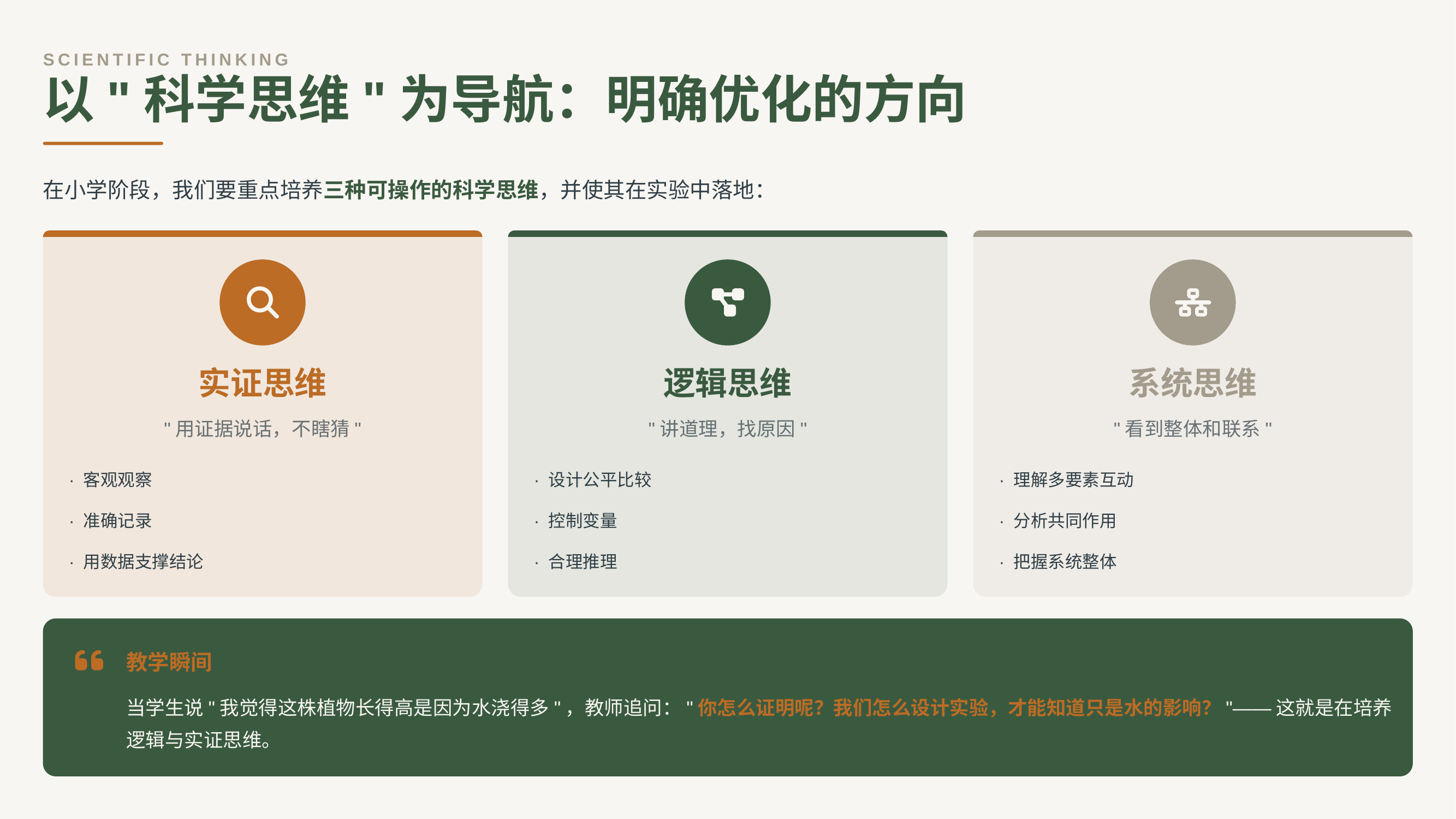

SCIENTIFIC THINKING
以"科学思维"为导航：明确优化的方向

在小学阶段，我们要重点培养三种可操作的科学思维，并使其在实验中落地：

实证思维
逻辑思维
系统思维
"用证据说话，不瞎猜"
"讲道理，找原因"
"看到整体和联系"
· 客观观察
· 设计公平比较
· 理解多要素互动
· 准确记录
· 控制变量
· 分析共同作用
· 用数据支撑结论
· 合理推理
· 把握系统整体

教学瞬间
当学生说"我觉得这株植物长得高是因为水浇得多"，教师追问："你怎么证明呢？我们怎么设计实验，才能知道只是水的影响？"——这就是在培养逻辑与实证思维。